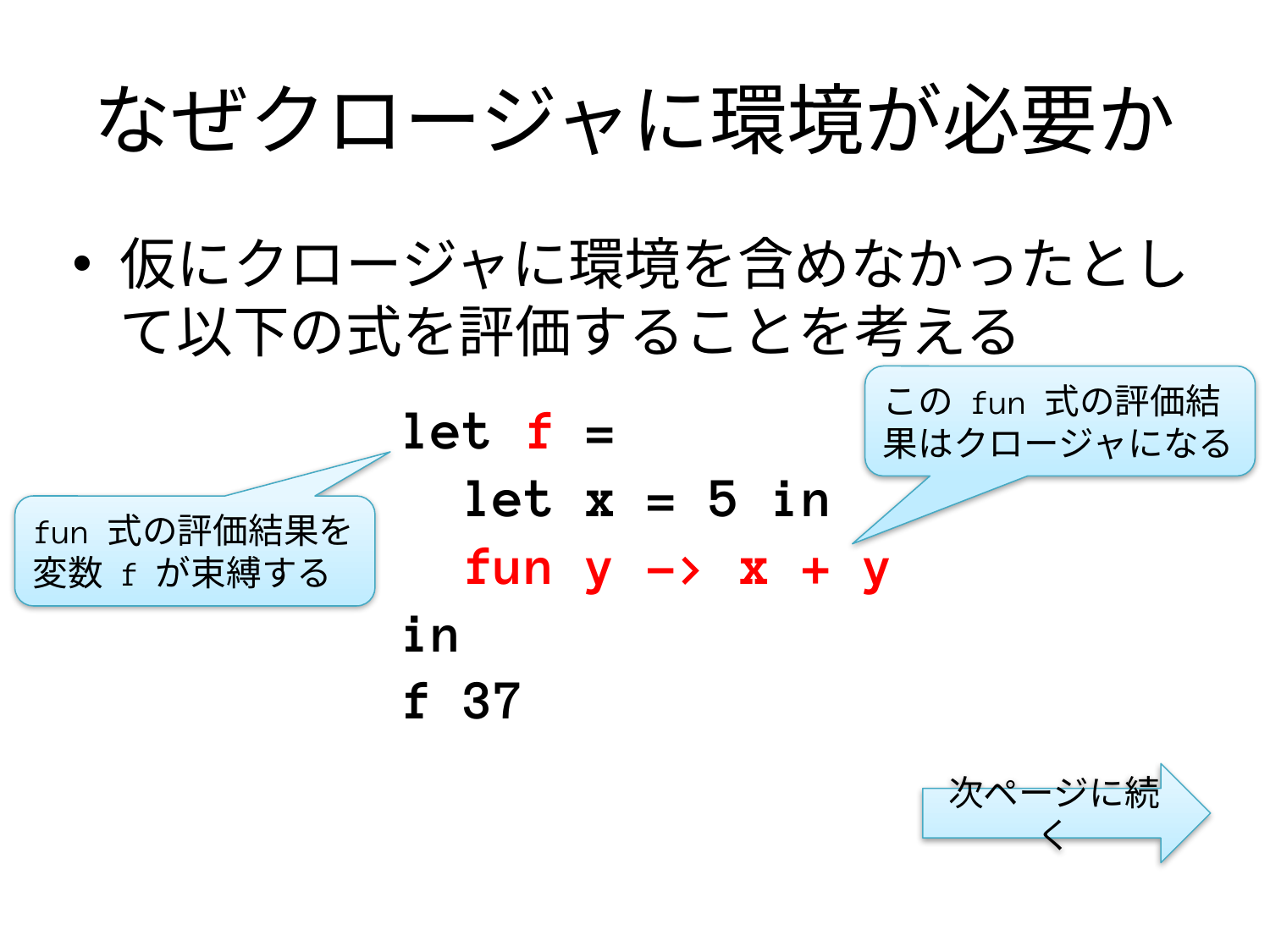

# なぜクロージャに環境が必要か
仮にクロージャに環境を含めなかったとして以下の式を評価することを考える
この fun 式の評価結果はクロージャになる
let f =
  let x = 5 in
  fun y -> x + y
in
f 37

fun 式の評価結果を
変数 f が束縛する
次ページに続く